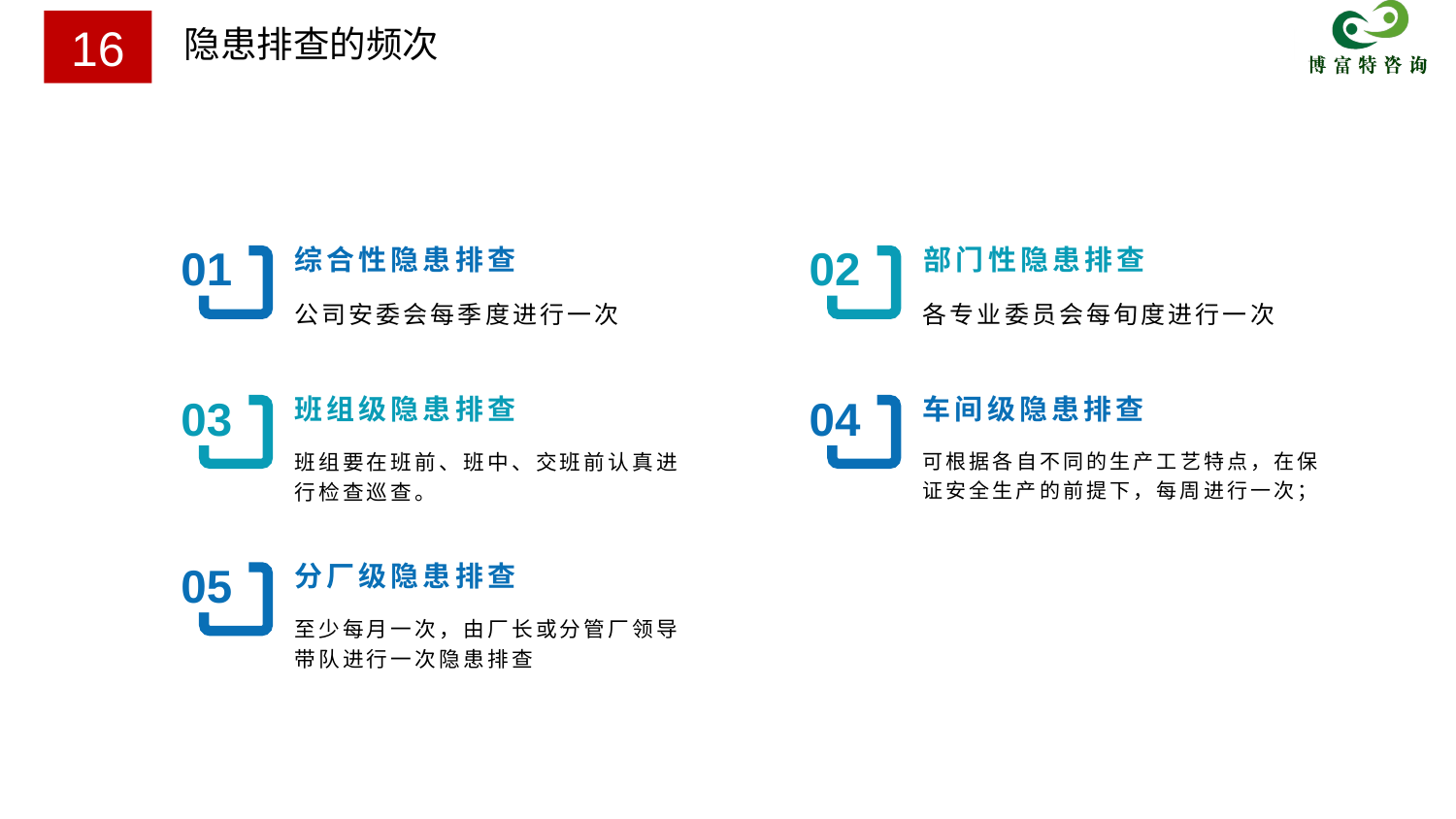

隐患排查的频次
16
01
02
综合性隐患排查
部门性隐患排查

公司安委会每季度进行一次
各专业委员会每旬度进行一次
03
04
班组级隐患排查
车间级隐患排查

班组要在班前、班中、交班前认真进行检查巡查。
可根据各自不同的生产工艺特点，在保证安全生产的前提下，每周进行一次；
05
分厂级隐患排查

至少每月一次，由厂长或分管厂领导带队进行一次隐患排查